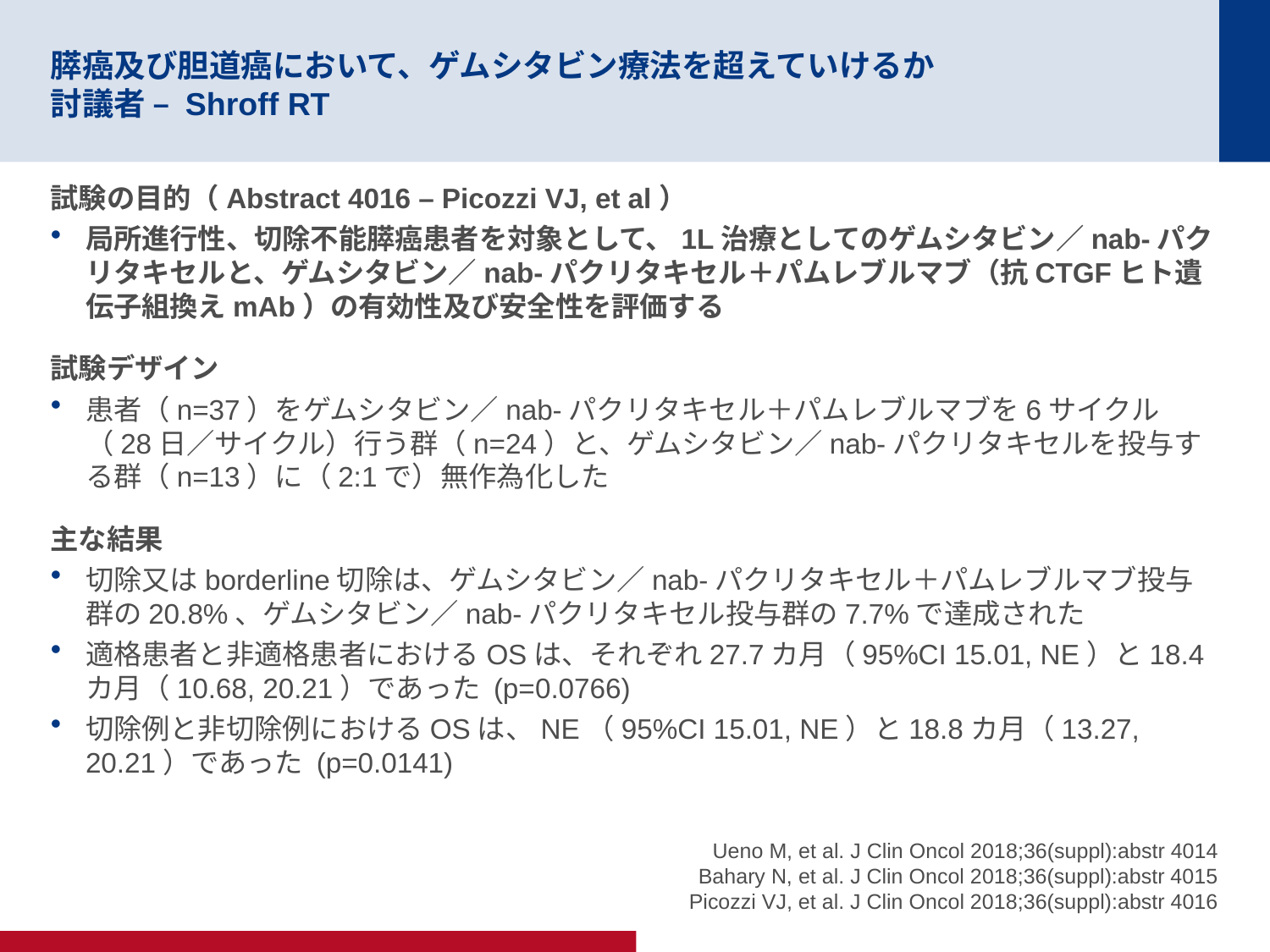

# 膵癌及び胆道癌において、ゲムシタビン療法を超えていけるか 討議者 – Shroff RT
試験の目的（Abstract 4016 – Picozzi VJ, et al）
局所進行性、切除不能膵癌患者を対象として、1L治療としてのゲムシタビン／nab-パクリタキセルと、ゲムシタビン／nab-パクリタキセル＋パムレブルマブ（抗CTGFヒト遺伝子組換えmAb）の有効性及び安全性を評価する
試験デザイン
患者（n=37）をゲムシタビン／nab-パクリタキセル＋パムレブルマブを6サイクル（28日／サイクル）行う群（n=24）と、ゲムシタビン／nab-パクリタキセルを投与する群（n=13）に（2:1で）無作為化した
主な結果
切除又はborderline切除は、ゲムシタビン／nab-パクリタキセル＋パムレブルマブ投与群の20.8%、ゲムシタビン／nab-パクリタキセル投与群の7.7%で達成された
適格患者と非適格患者におけるOSは、それぞれ27.7カ月（95%CI 15.01, NE）と18.4カ月（10.68, 20.21）であった (p=0.0766)
切除例と非切除例におけるOSは、NE（95%CI 15.01, NE）と18.8カ月（13.27, 20.21）であった (p=0.0141)

Ueno M, et al. J Clin Oncol 2018;36(suppl):abstr 4014
Bahary N, et al. J Clin Oncol 2018;36(suppl):abstr 4015 Picozzi VJ, et al. J Clin Oncol 2018;36(suppl):abstr 4016